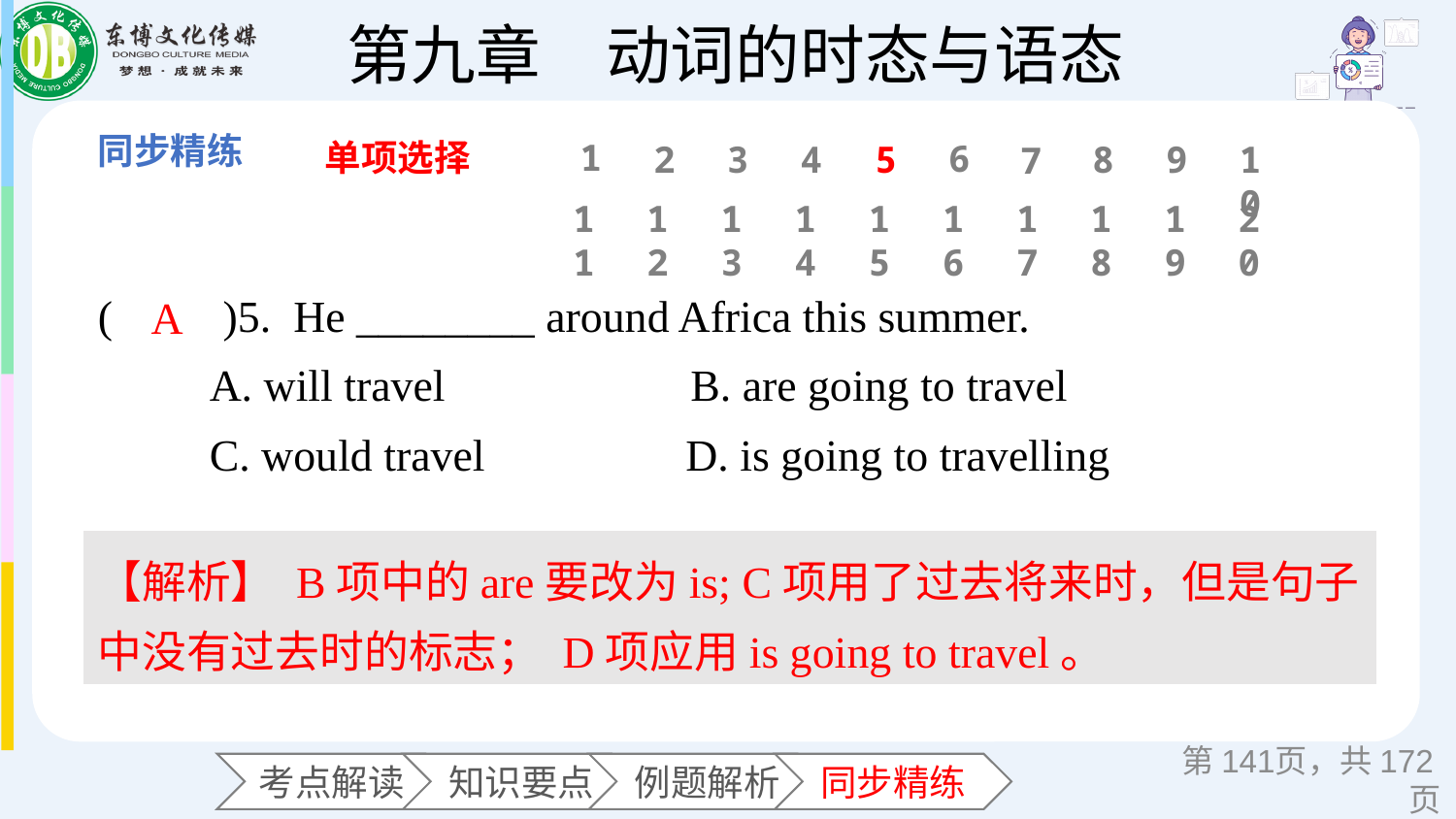

单项选择
1
6
2
3
4
5
8
9
10
7
11
12
13
14
15
16
17
18
19
20
(　　)5.  He ________ around Africa this summer.
          A. will travel                      B. are going to travel
          C. would travel                  D. is going to travelling
A
【解析】 B项中的are要改为is; C项用了过去将来时，但是句子中没有过去时的标志； D项应用is going to travel。
第141页，共172页